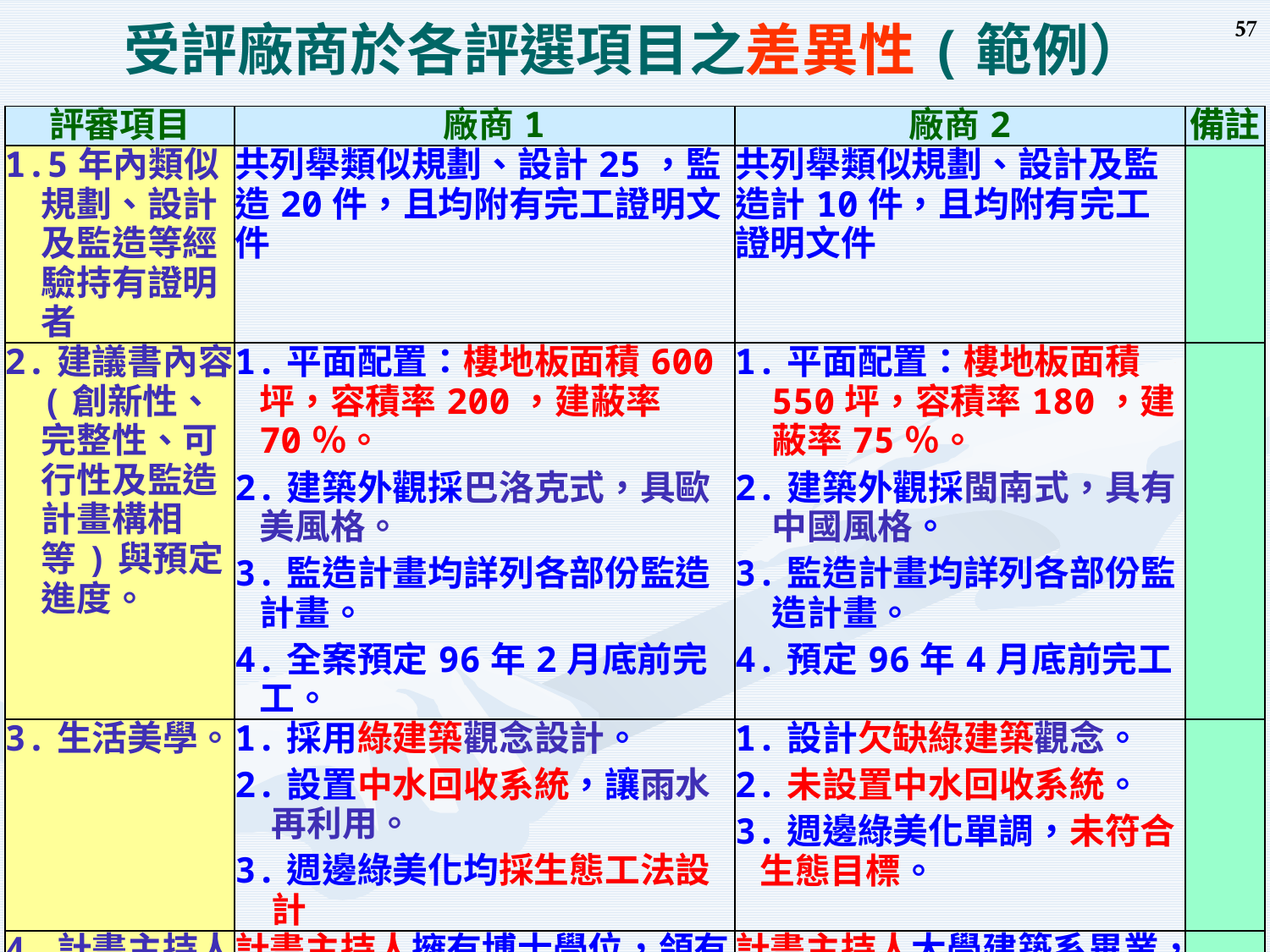

57
受評廠商於各評選項目之差異性(範例）

| 評審項目 | 廠商1 | 廠商2 | 備註 |
| --- | --- | --- | --- |
| 1.5年內類似規劃、設計及監造等經驗持有證明者 | 共列舉類似規劃、設計25，監造20件，且均附有完工證明文件 | 共列舉類似規劃、設計及監造計10件，且均附有完工證明文件 |  |
| 2.建議書內容(創新性、完整性、可行性及監造計畫構相等)與預定進度。 | 1.平面配置：樓地板面積600坪，容積率200，建蔽率70％。 2.建築外觀採巴洛克式，具歐美風格。 3.監造計畫均詳列各部份監造計畫。 4.全案預定96年2月底前完工。 | 1.平面配置：樓地板面積550坪，容積率180，建蔽率75％。 2.建築外觀採閩南式，具有中國風格。 3.監造計畫均詳列各部份監造計畫。 4.預定96年4月底前完工 |  |
| 3.生活美學。 | 1.採用綠建築觀念設計。 2.設置中水回收系統，讓雨水再利用。 3.週邊綠美化均採生態工法設計 | 1.設計欠缺綠建築觀念。 2.未設置中水回收系統。 3.週邊綠美化單調，未符合生態目標。 |  |
| 4.計畫主持人及主要工作人員類似 計畫之經驗與能力(包括學、經歷、專長等) | 計畫主持人擁有博士學位，領有開業執照之建築師，具10年教學及實務經驗，主要工作人員10人，具技師資格3人，其中7人為大專以上土木、建築等科系畢業，均為該公司正式人員，服務年資約5~7年。 | 計畫主持人大學建築系畢業，領有開業執照之建築師，有8年設計監造經驗，主要工作人員8人，具相關技師資格2人，其中5人為大專以上土木、建築等科系畢業，服務年資約5~7年。 |  |